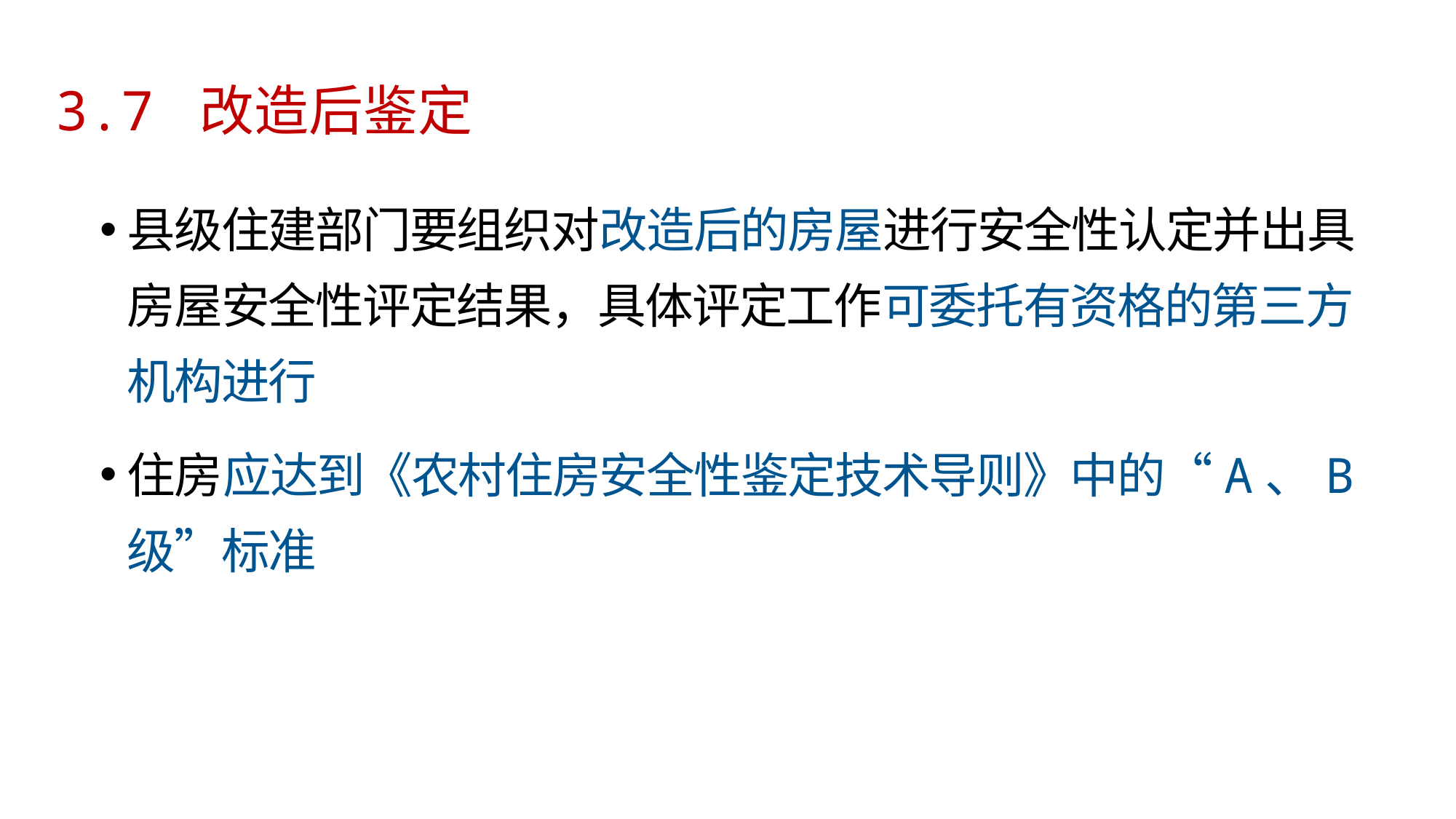

# 3.7 改造后鉴定
县级住建部门要组织对改造后的房屋进行安全性认定并出具房屋安全性评定结果，具体评定工作可委托有资格的第三方机构进行
住房应达到《农村住房安全性鉴定技术导则》中的“A、B级”标准
59